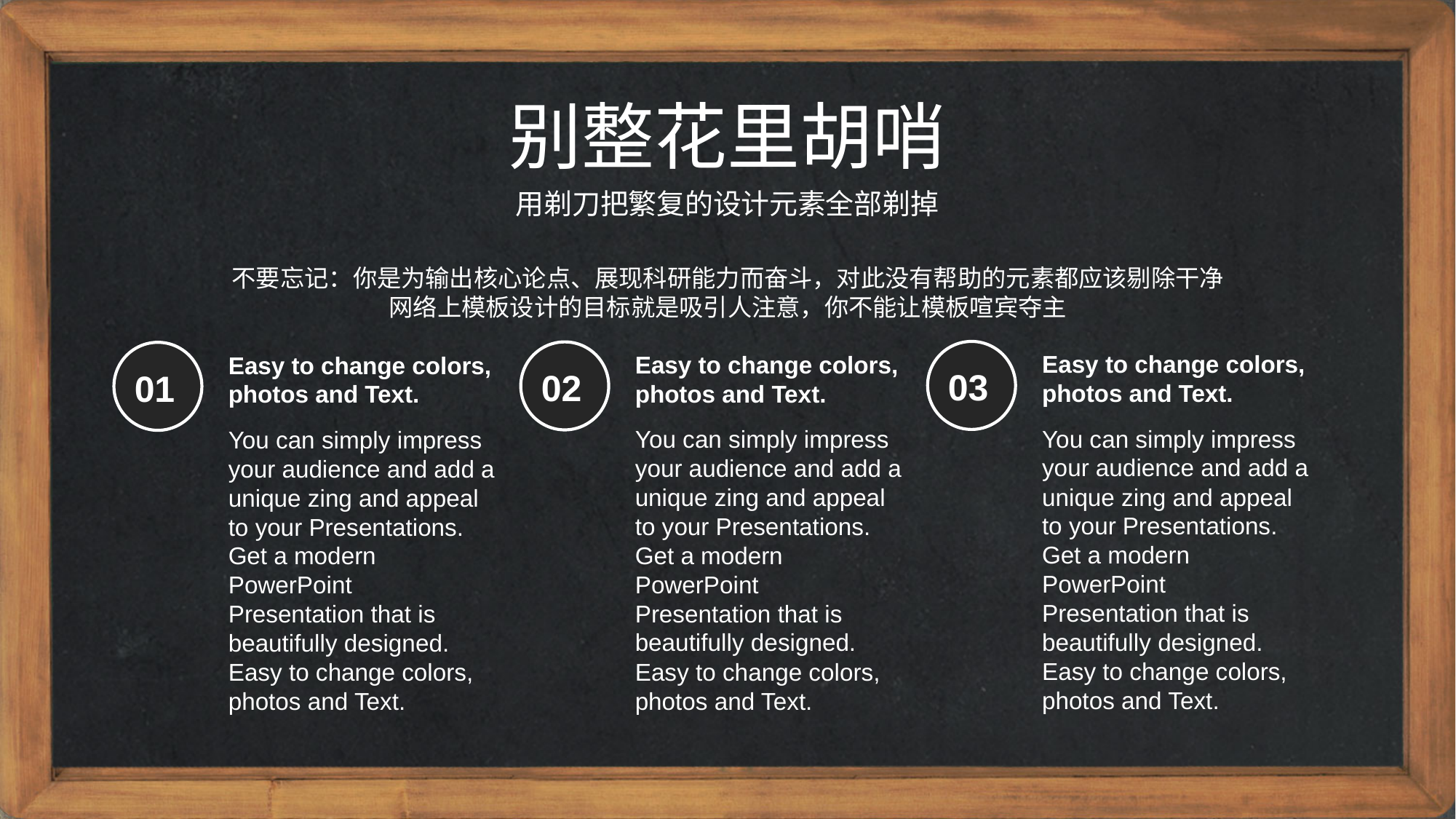

别整花里胡哨
用剃刀把繁复的设计元素全部剃掉
不要忘记：你是为输出核心论点、展现科研能力而奋斗，对此没有帮助的元素都应该剔除干净
网络上模板设计的目标就是吸引人注意，你不能让模板喧宾夺主

Easy to change colors, photos and Text.
You can simply impress your audience and add a unique zing and appeal to your Presentations.  Get a modern PowerPoint  Presentation that is beautifully designed. Easy to change colors, photos and Text.
Easy to change colors, photos and Text.
You can simply impress your audience and add a unique zing and appeal to your Presentations.  Get a modern PowerPoint  Presentation that is beautifully designed. Easy to change colors, photos and Text.
Easy to change colors, photos and Text.
You can simply impress your audience and add a unique zing and appeal to your Presentations.  Get a modern PowerPoint  Presentation that is beautifully designed. Easy to change colors, photos and Text.
03
02
01